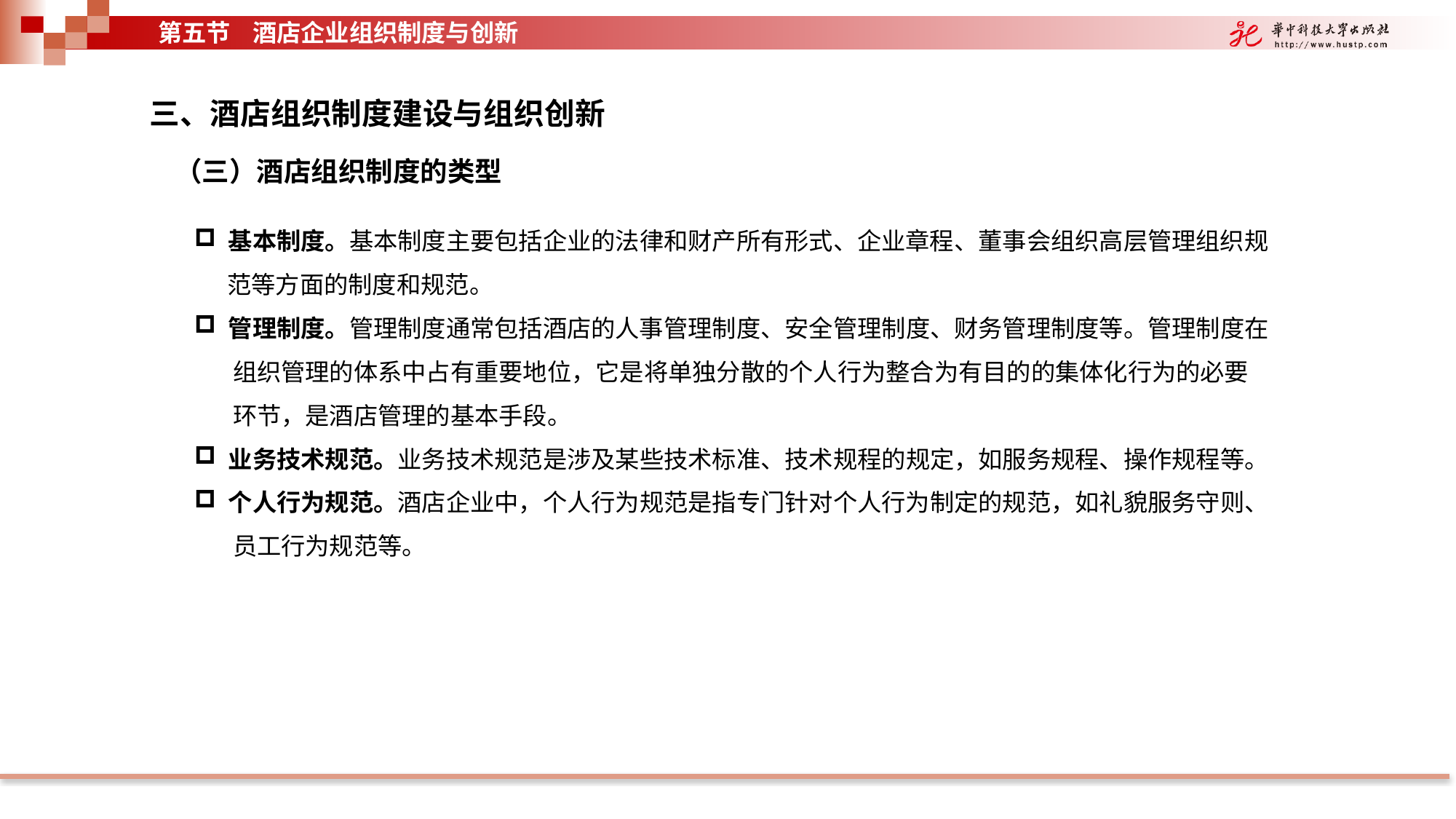

第五节    酒店企业组织制度与创新
三、酒店组织制度建设与组织创新
（三）酒店组织制度的类型
基本制度。基本制度主要包括企业的法律和财产所有形式、企业章程、董事会组织高层管理组织规
     范等方面的制度和规范。
管理制度。管理制度通常包括酒店的人事管理制度、安全管理制度、财务管理制度等。管理制度在
      组织管理的体系中占有重要地位，它是将单独分散的个人行为整合为有目的的集体化行为的必要
      环节，是酒店管理的基本手段。
业务技术规范。业务技术规范是涉及某些技术标准、技术规程的规定，如服务规程、操作规程等。
个人行为规范。酒店企业中，个人行为规范是指专门针对个人行为制定的规范，如礼貌服务守则、
      员工行为规范等。